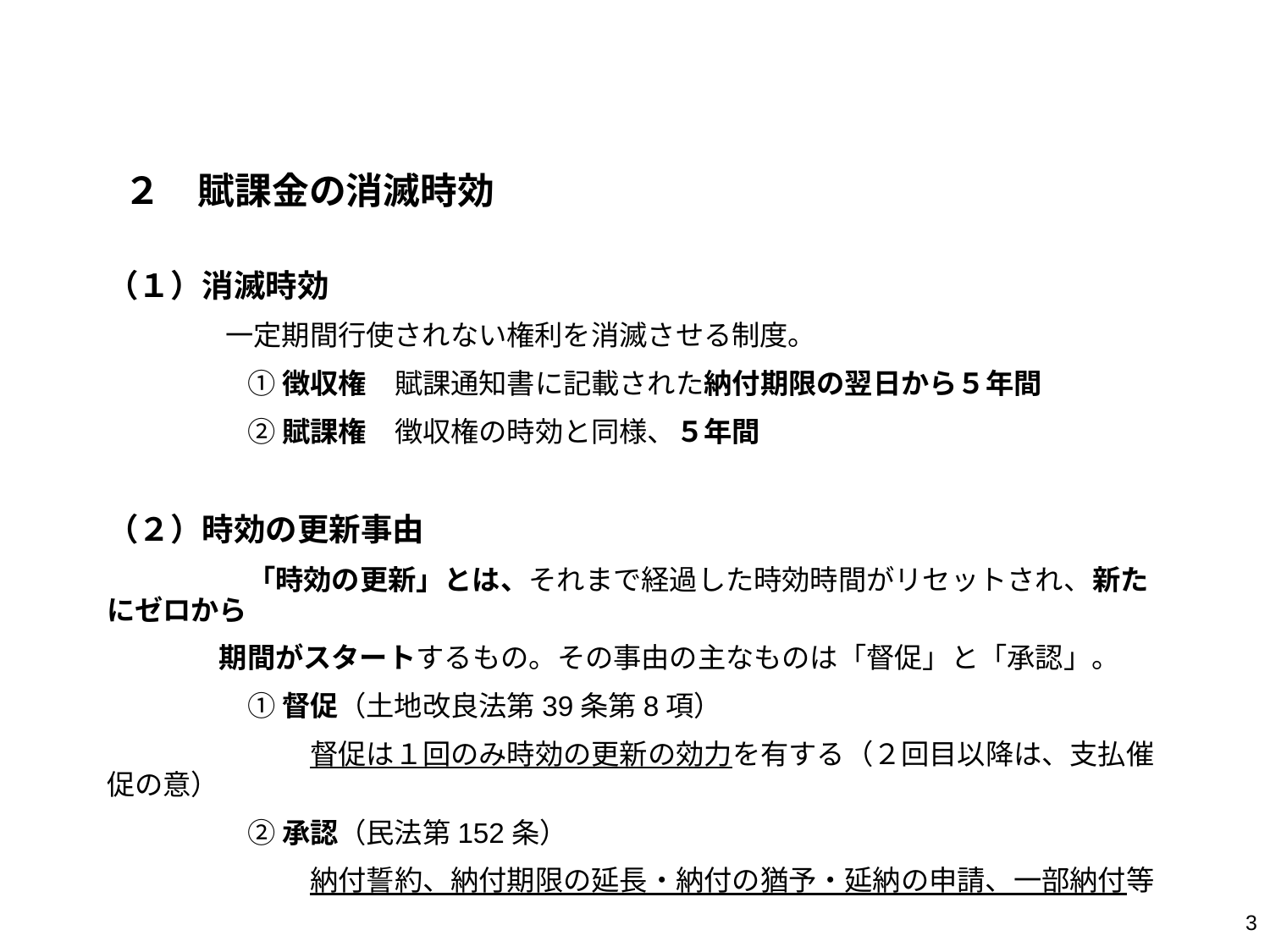

# ２　賦課金の消滅時効
（１）消滅時効
　 　　　一定期間行使されない権利を消滅させる制度。
　　　　　① 徴収権　賦課通知書に記載された納付期限の翌日から５年間
　　　　　② 賦課権　徴収権の時効と同様、５年間

（２）時効の更新事由
　　　　　「時効の更新」とは、それまで経過した時効時間がリセットされ、新たにゼロから
　　　　期間がスタートするもの。その事由の主なものは「督促」と「承認」。
　　　　　① 督促（土地改良法第39条第8項）
　　　 　　　　督促は１回のみ時効の更新の効力を有する（２回目以降は、支払催促の意）
　　　　　② 承認（民法第152条）
　　　　　　　 納付誓約、納付期限の延長・納付の猶予・延納の申請、一部納付等
3